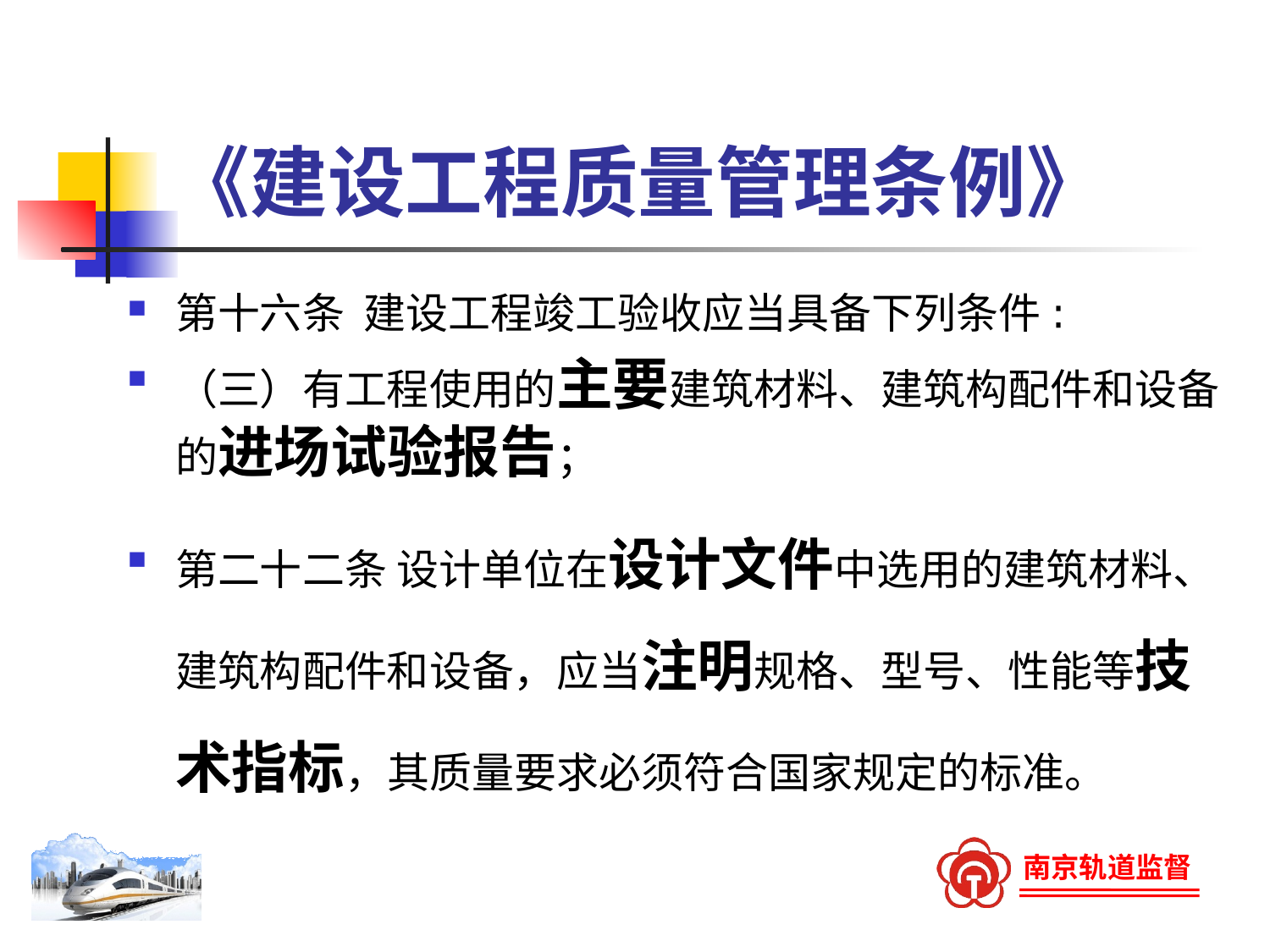

# 《建设工程质量管理条例》
第十六条  建设工程竣工验收应当具备下列条件:
（三）有工程使用的主要建筑材料、建筑构配件和设备的进场试验报告；
第二十二条 设计单位在设计文件中选用的建筑材料、建筑构配件和设备，应当注明规格、型号、性能等技术指标，其质量要求必须符合国家规定的标准。